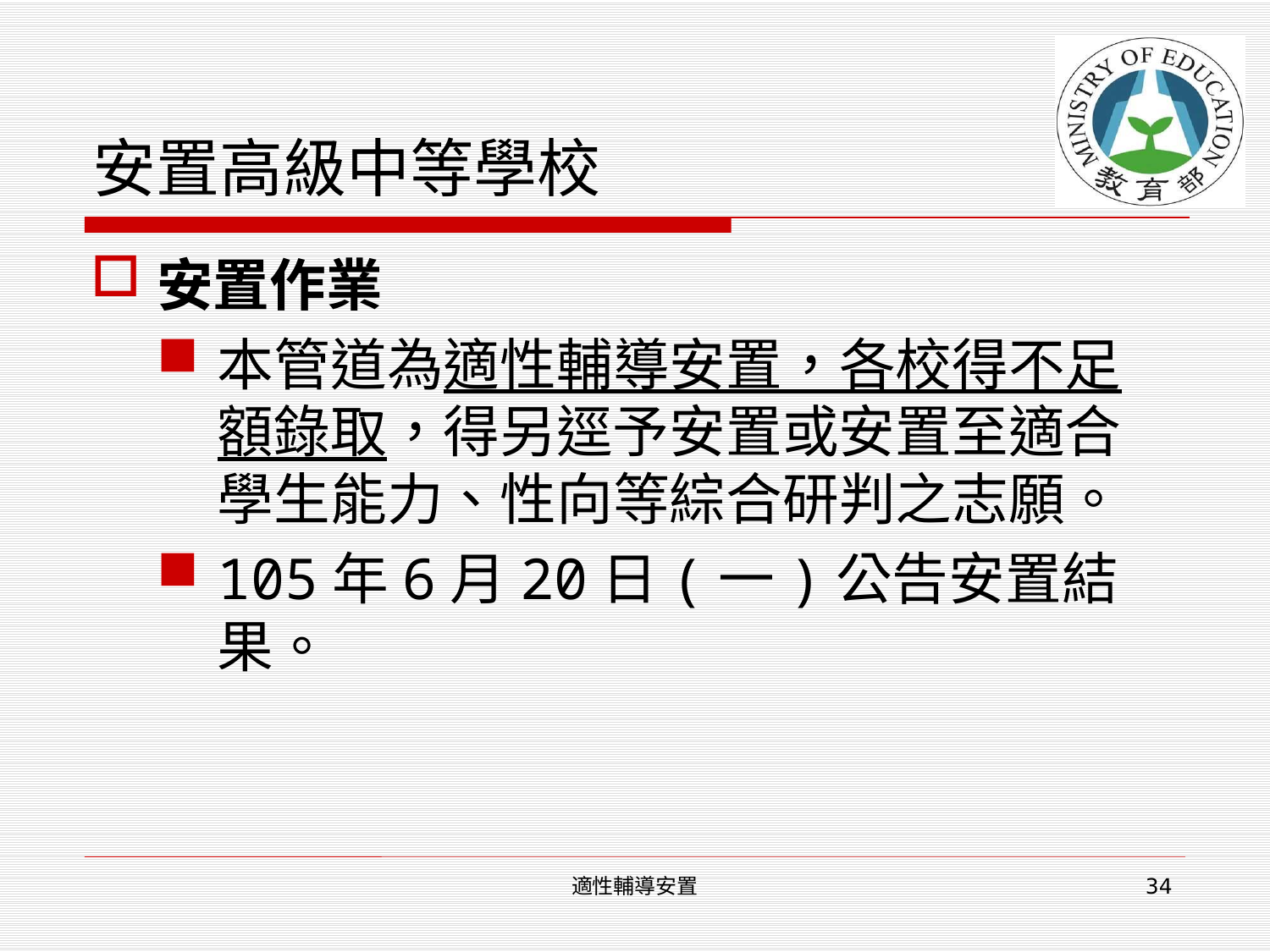

# 安置高級中等學校
安置作業
本管道為適性輔導安置，各校得不足額錄取，得另逕予安置或安置至適合學生能力、性向等綜合研判之志願。
105年6月20日(一)公告安置結果。
適性輔導安置
34